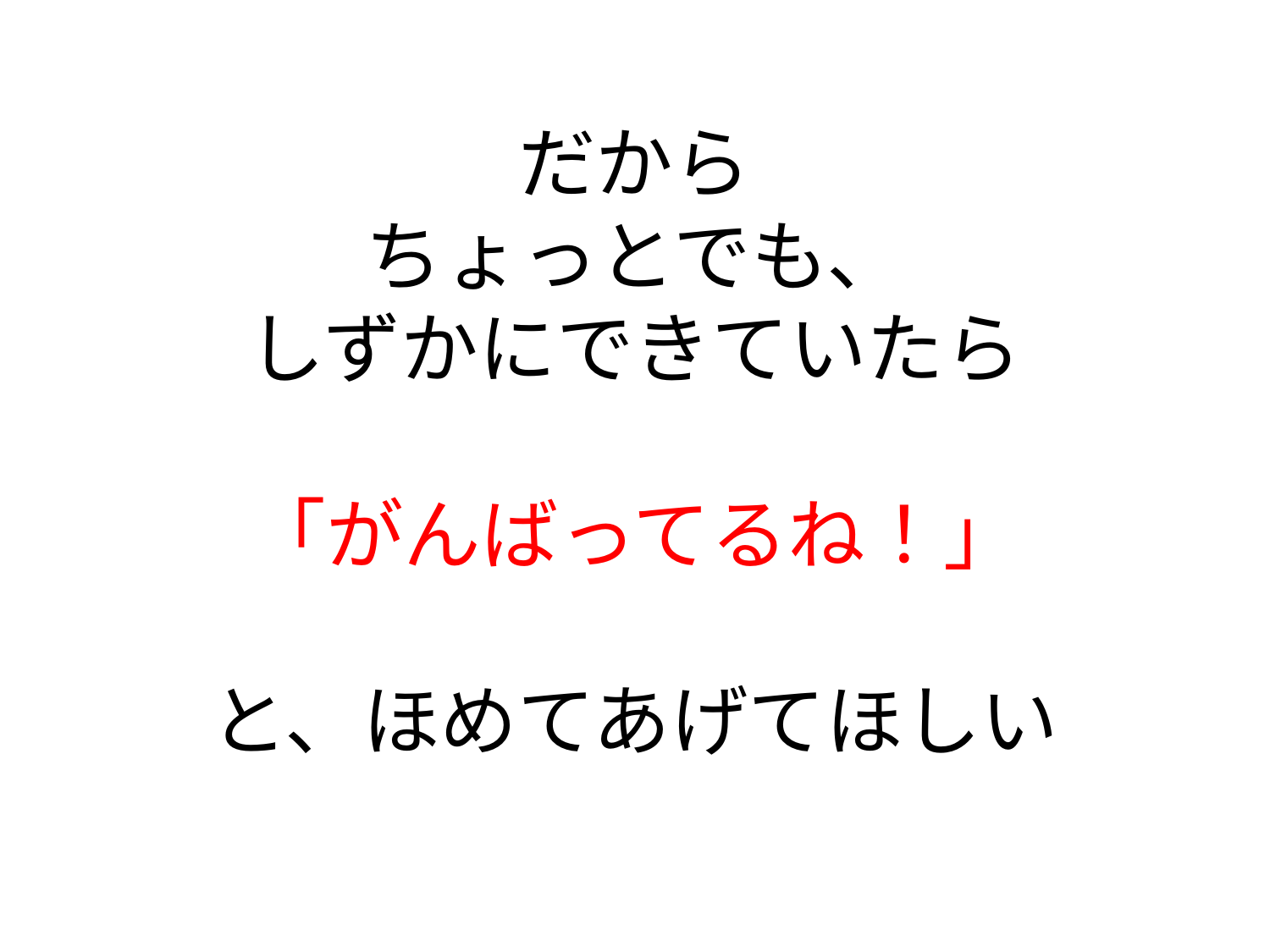

# だから ちょっとでも、 しずかにできていたら 「がんばってるね！」 と、ほめてあげてほしい